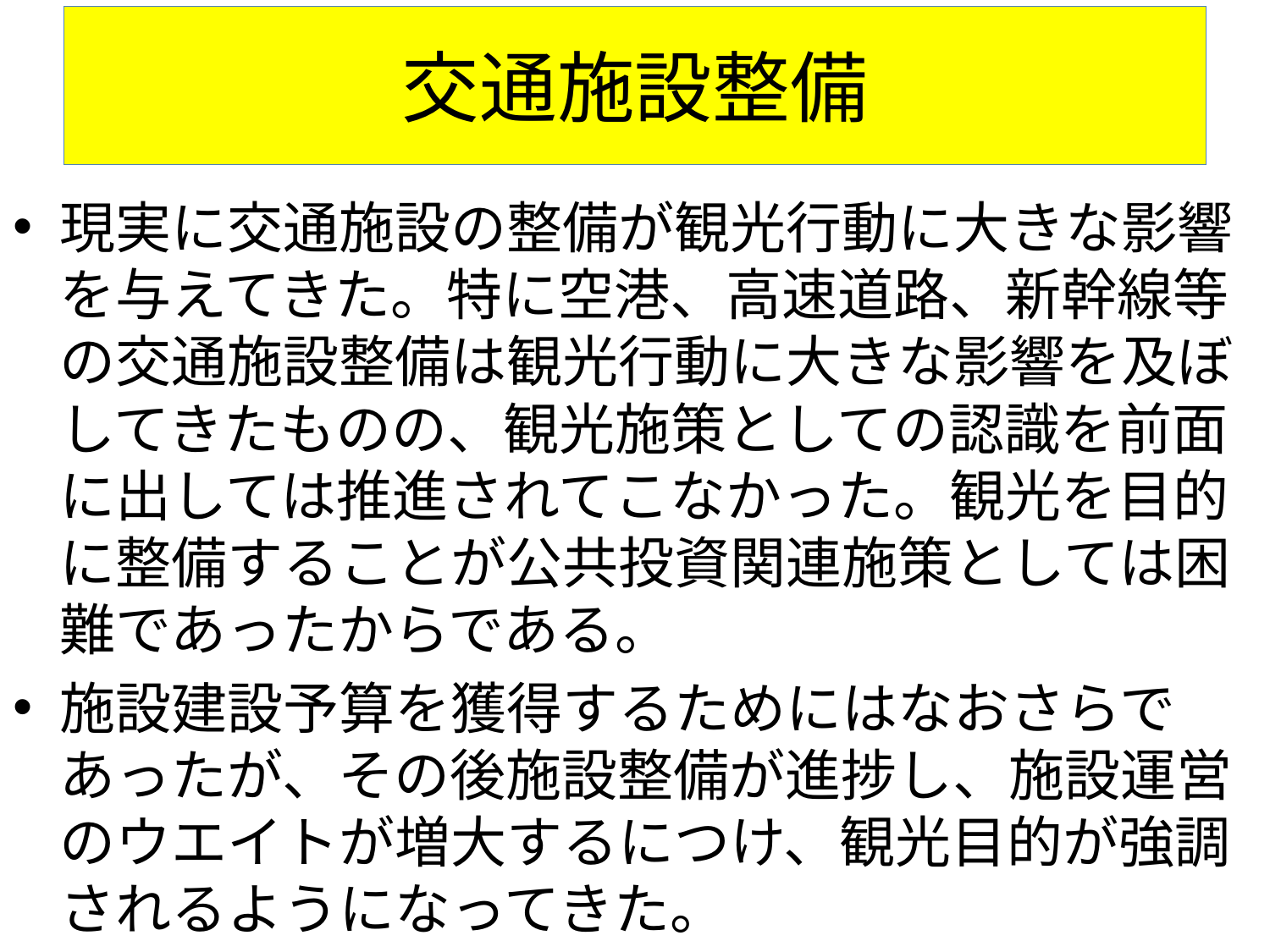

# 交通施設整備
現実に交通施設の整備が観光行動に大きな影響を与えてきた。特に空港、高速道路、新幹線等の交通施設整備は観光行動に大きな影響を及ぼしてきたものの、観光施策としての認識を前面に出しては推進されてこなかった。観光を目的に整備することが公共投資関連施策としては困難であったからである。
施設建設予算を獲得するためにはなおさらであったが、その後施設整備が進捗し、施設運営のウエイトが増大するにつけ、観光目的が強調されるようになってきた。